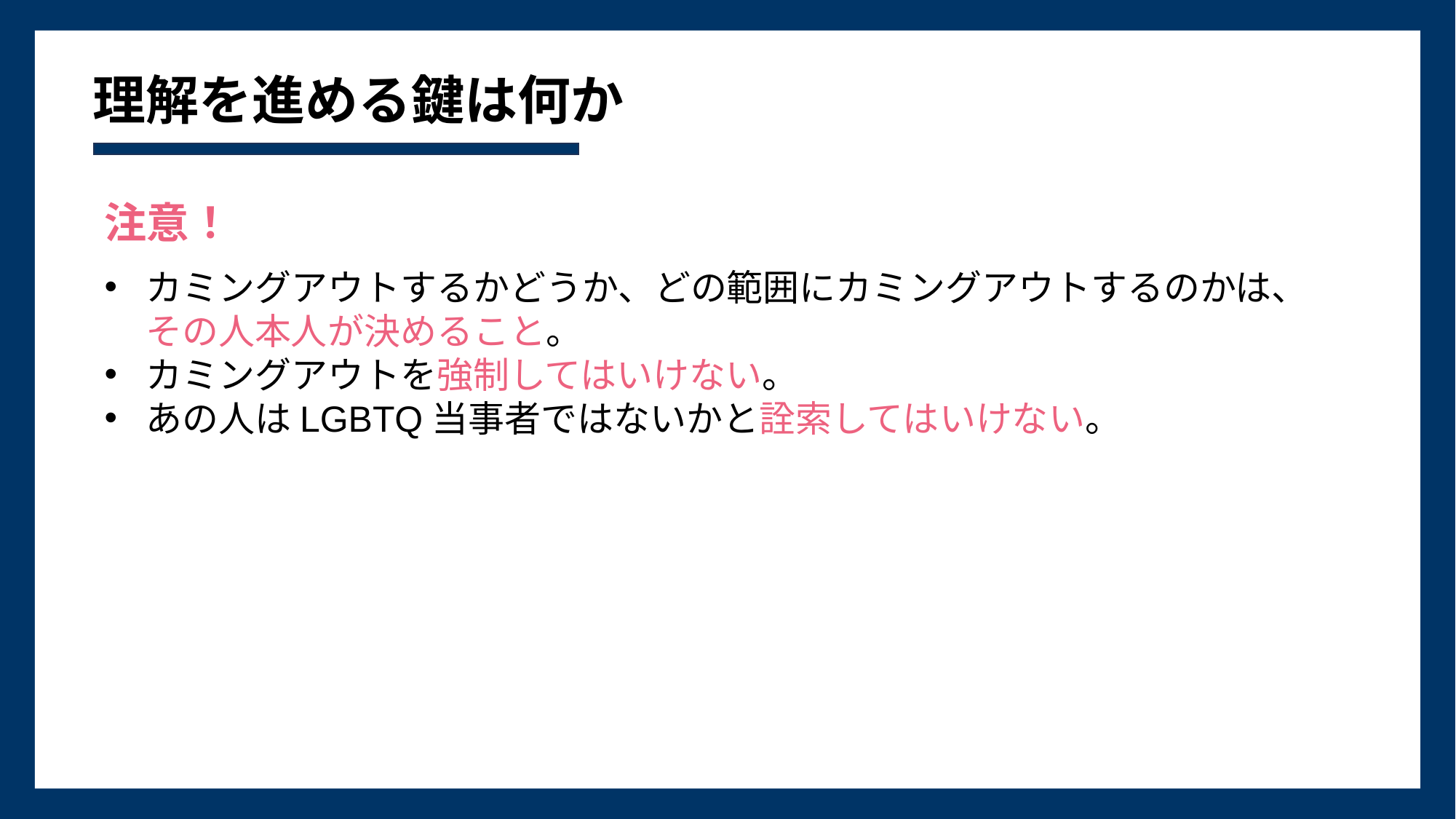

# 理解を進める鍵は何か

注意！
カミングアウトするかどうか、どの範囲にカミングアウトするのかは、
その人本人が決めること。
カミングアウトを強制してはいけない。
あの人はLGBTQ当事者ではないかと詮索してはいけない。